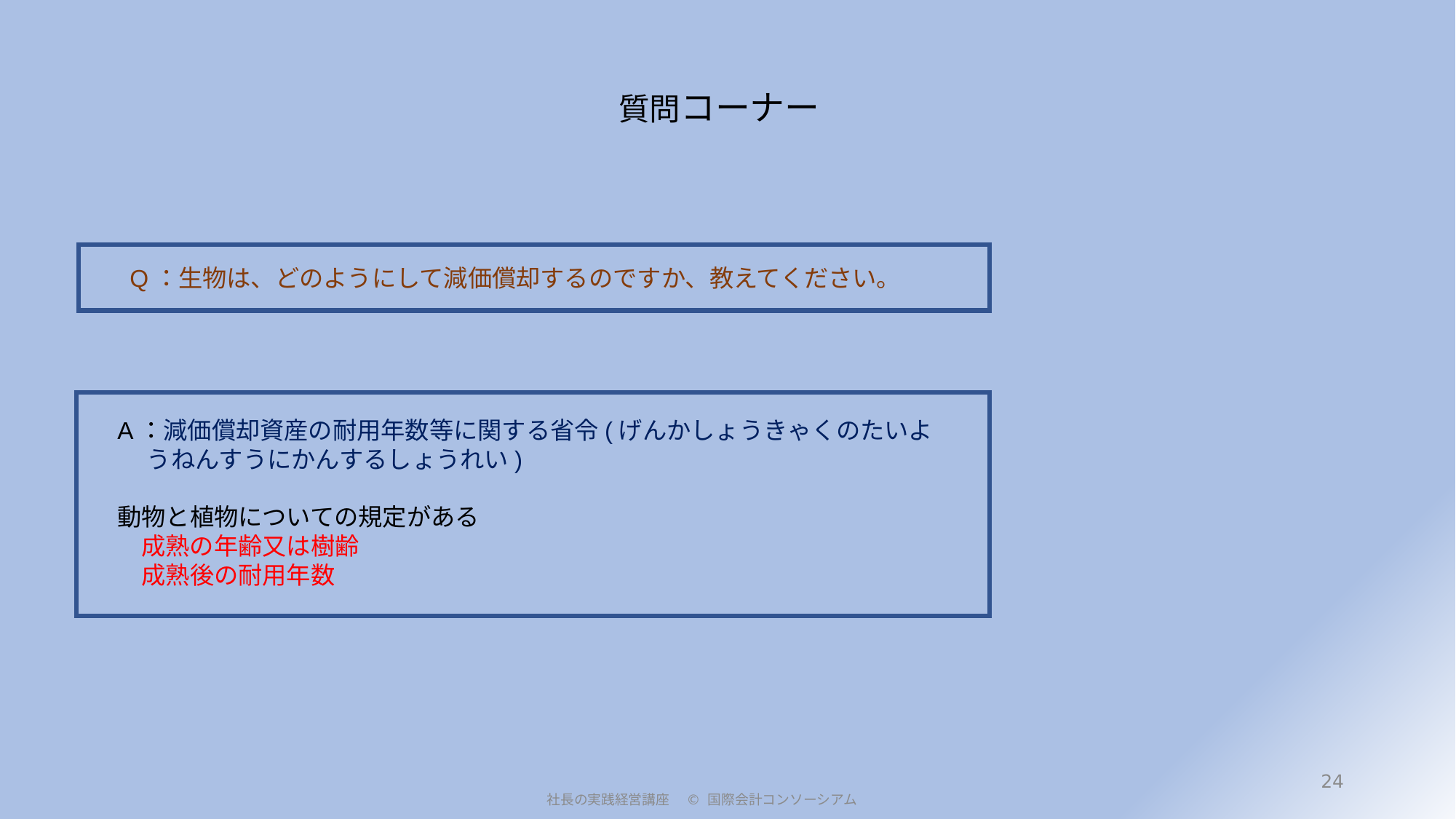

# 質問コーナー

Q：生物は、どのようにして減価償却するのですか、教えてください。

A：減価償却資産の耐用年数等に関する省令(げんかしょうきゃくのたいよ
　 うねんすうにかんするしょうれい)

動物と植物についての規定がある
　成熟の年齢又は樹齢
　成熟後の耐用年数
24
社長の実践経営講座　© 国際会計コンソーシアム